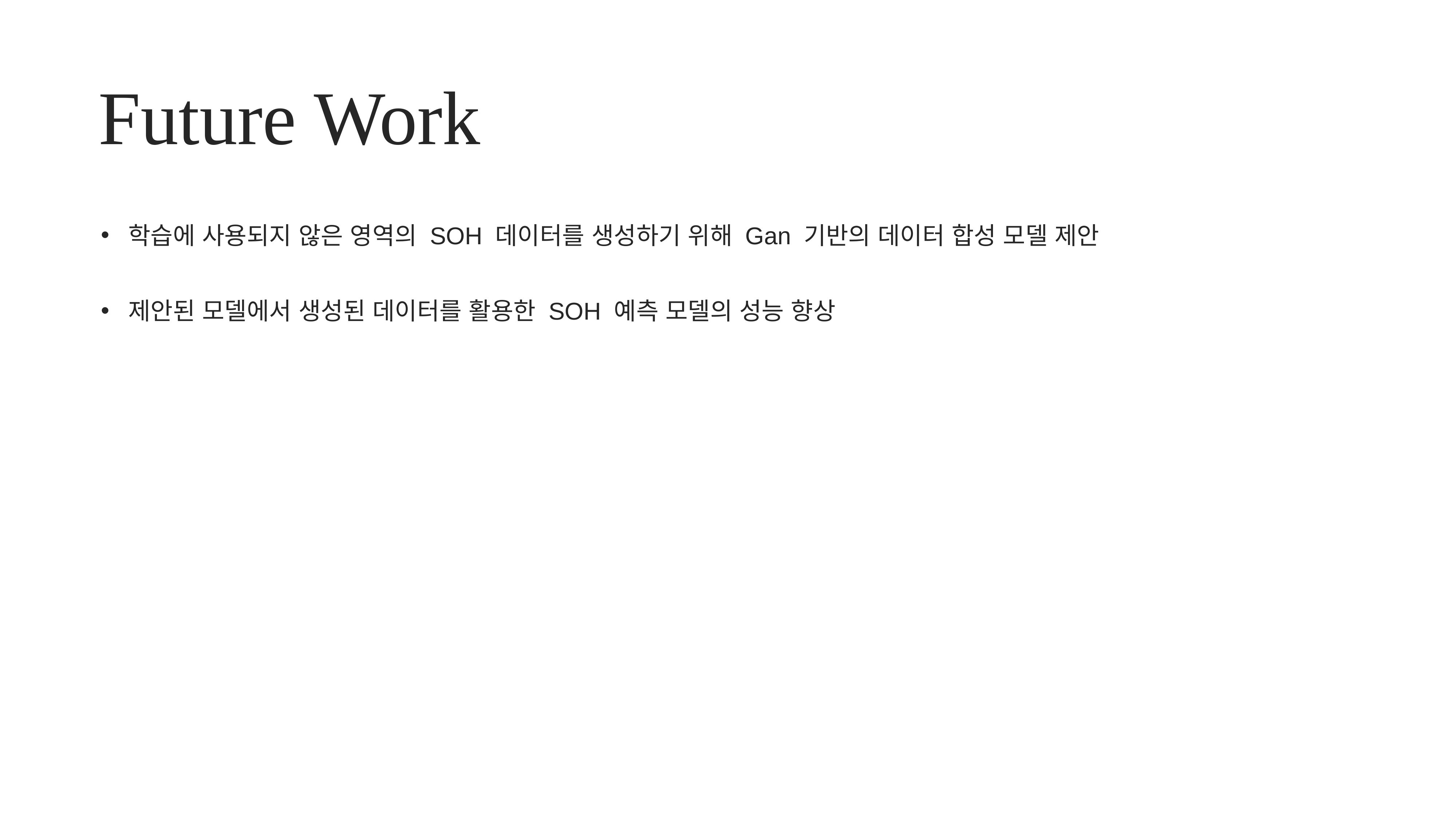

# Future Work
학습에 사용되지 않은 영역의 SOH 데이터를 생성하기 위해 Gan 기반의 데이터 합성 모델 제안

제안된 모델에서 생성된 데이터를 활용한 SOH 예측 모델의 성능 향상